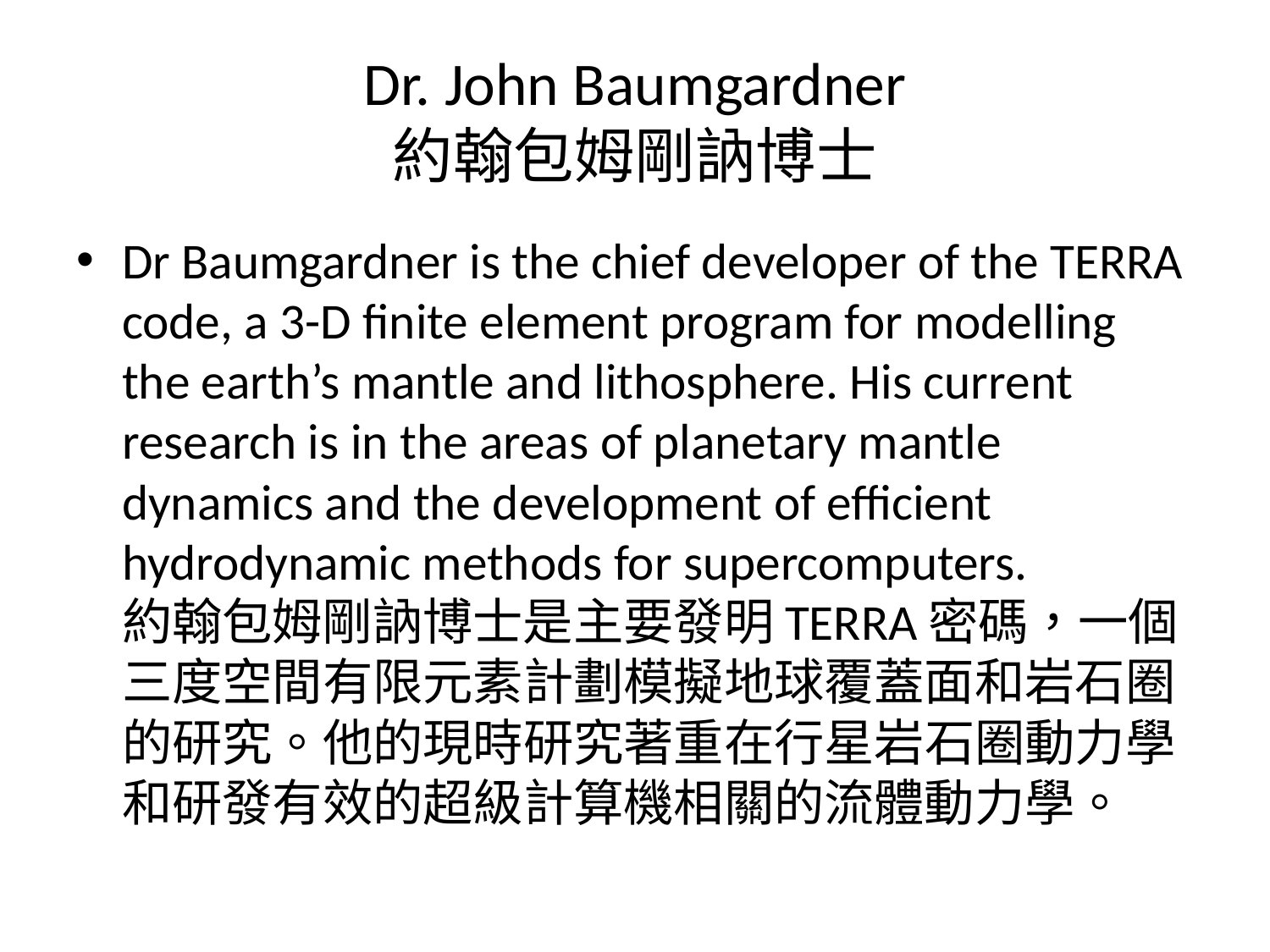

# Dr. John Baumgardner 約翰包姆剛訥博士
Dr Baumgardner is the chief developer of the TERRA code, a 3-D finite element program for modelling the earth’s mantle and lithosphere. His current research is in the areas of planetary mantle dynamics and the development of efficient hydrodynamic methods for supercomputers.
約翰包姆剛訥博士是主要發明TERRA密碼，一個三度空間有限元素計劃模擬地球覆蓋面和岩石圈的研究。他的現時研究著重在行星岩石圈動力學和研發有效的超級計算機相關的流體動力學。